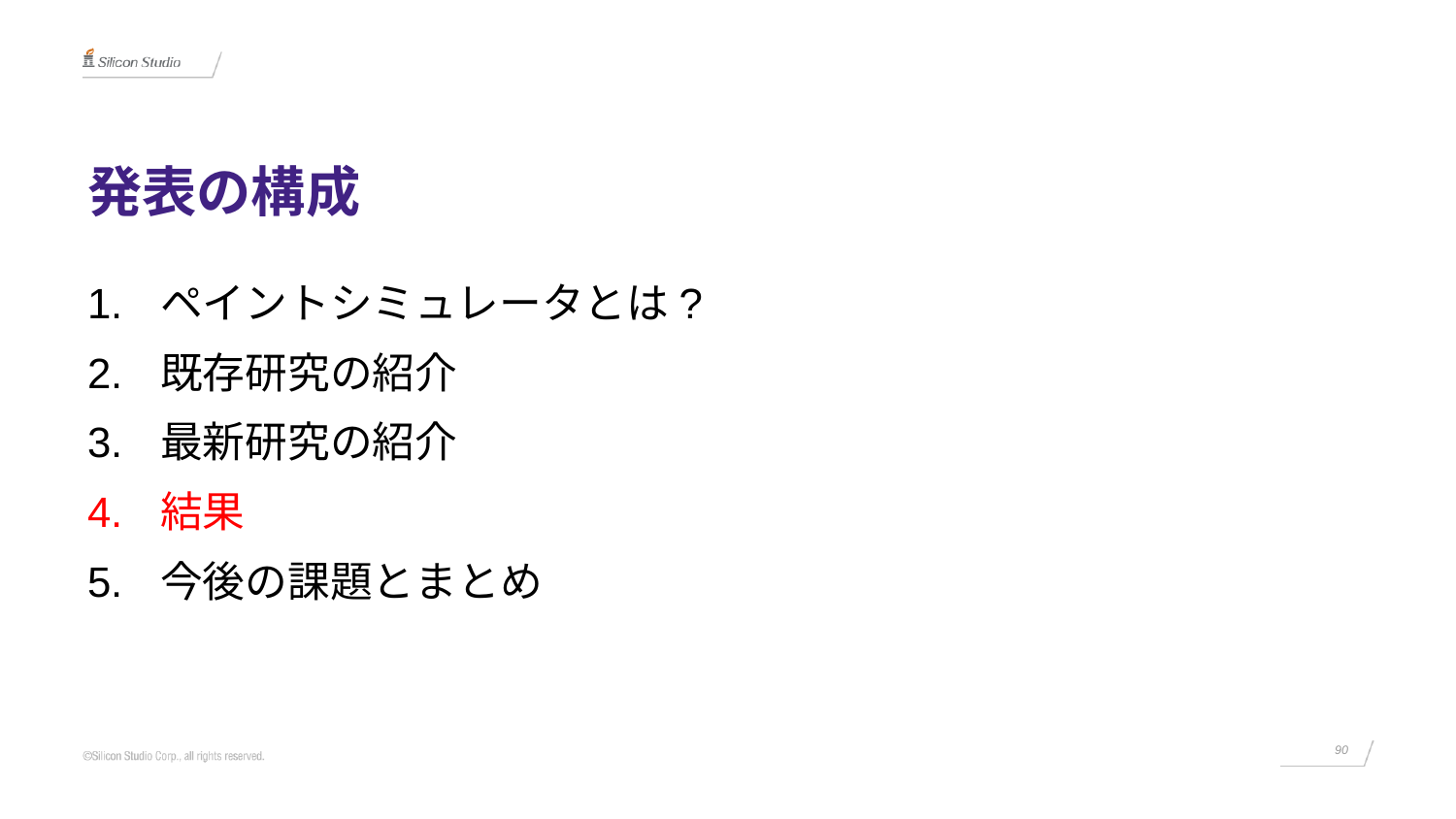

# 発表の構成
ペイントシミュレータとは?
既存研究の紹介
最新研究の紹介
結果
今後の課題とまとめ
90